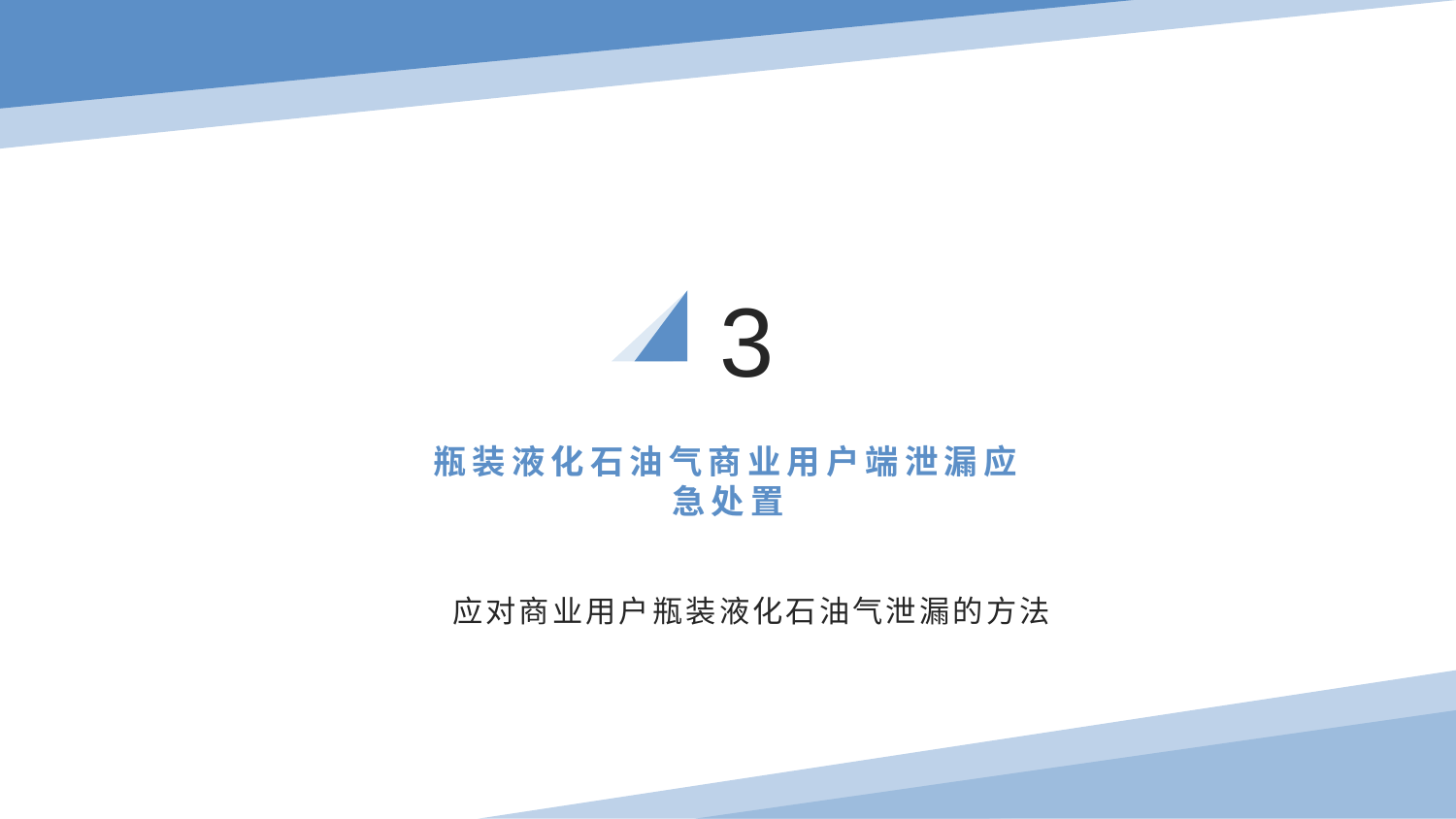

3
# 瓶装液化石油气商业用户端泄漏应急处置
应对商业用户瓶装液化石油气泄漏的方法